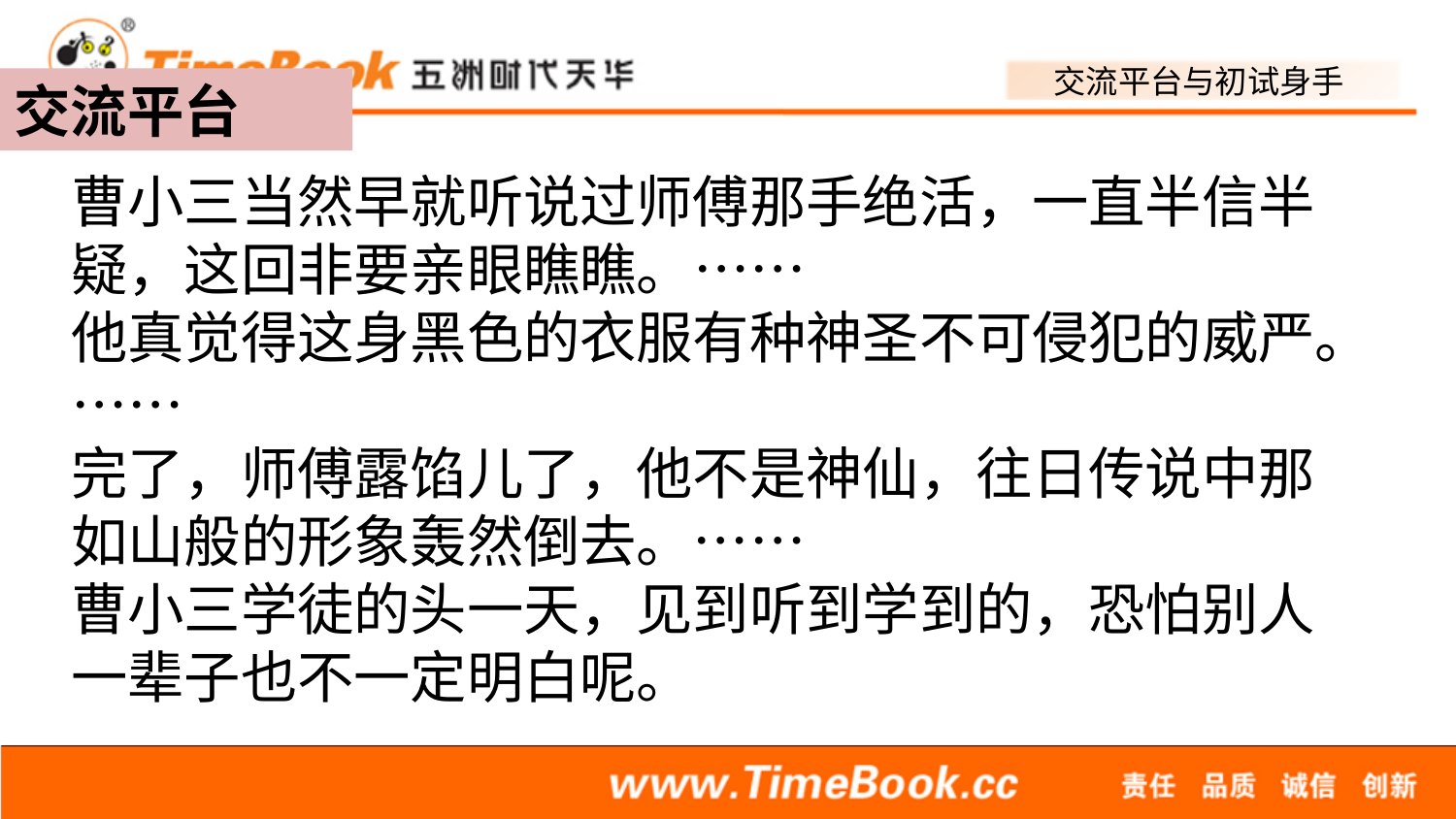

交流平台
曹小三当然早就听说过师傅那手绝活，一直半信半疑，这回非要亲眼瞧瞧。……
他真觉得这身黑色的衣服有种神圣不可侵犯的威严。……
完了，师傅露馅儿了，他不是神仙，往日传说中那如山般的形象轰然倒去。……
曹小三学徒的头一天，见到听到学到的，恐怕别人一辈子也不一定明白呢。